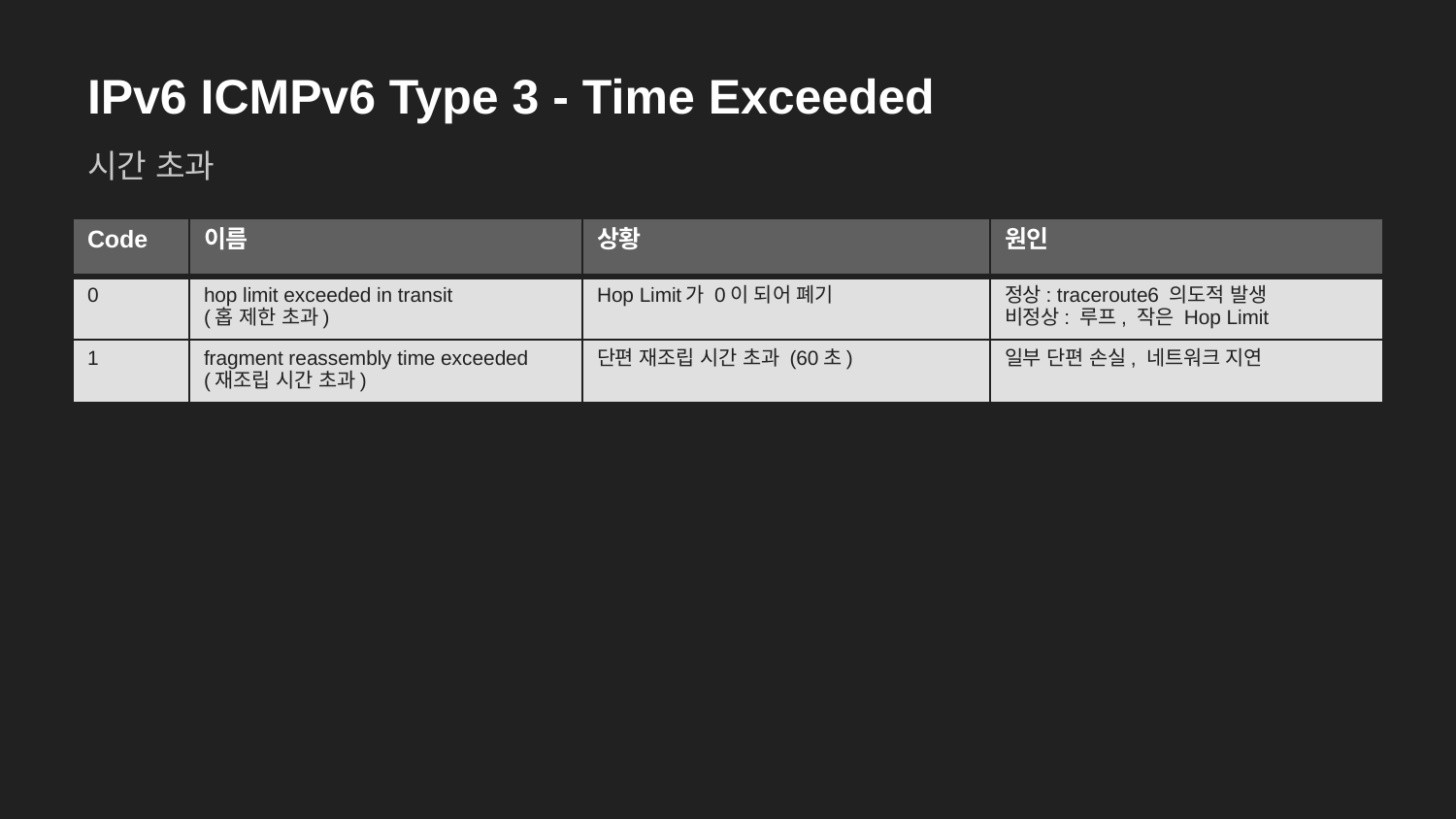

IPv6 ICMPv6 Type 3 - Time Exceeded
시간 초과
| Code | 이름 | 상황 | 원인 |
| --- | --- | --- | --- |
| 0 | hop limit exceeded in transit (홉 제한 초과) | Hop Limit가 0이 되어 폐기 | 정상: traceroute6 의도적 발생 비정상: 루프, 작은 Hop Limit |
| 1 | fragment reassembly time exceeded (재조립 시간 초과) | 단편 재조립 시간 초과 (60초) | 일부 단편 손실, 네트워크 지연 |